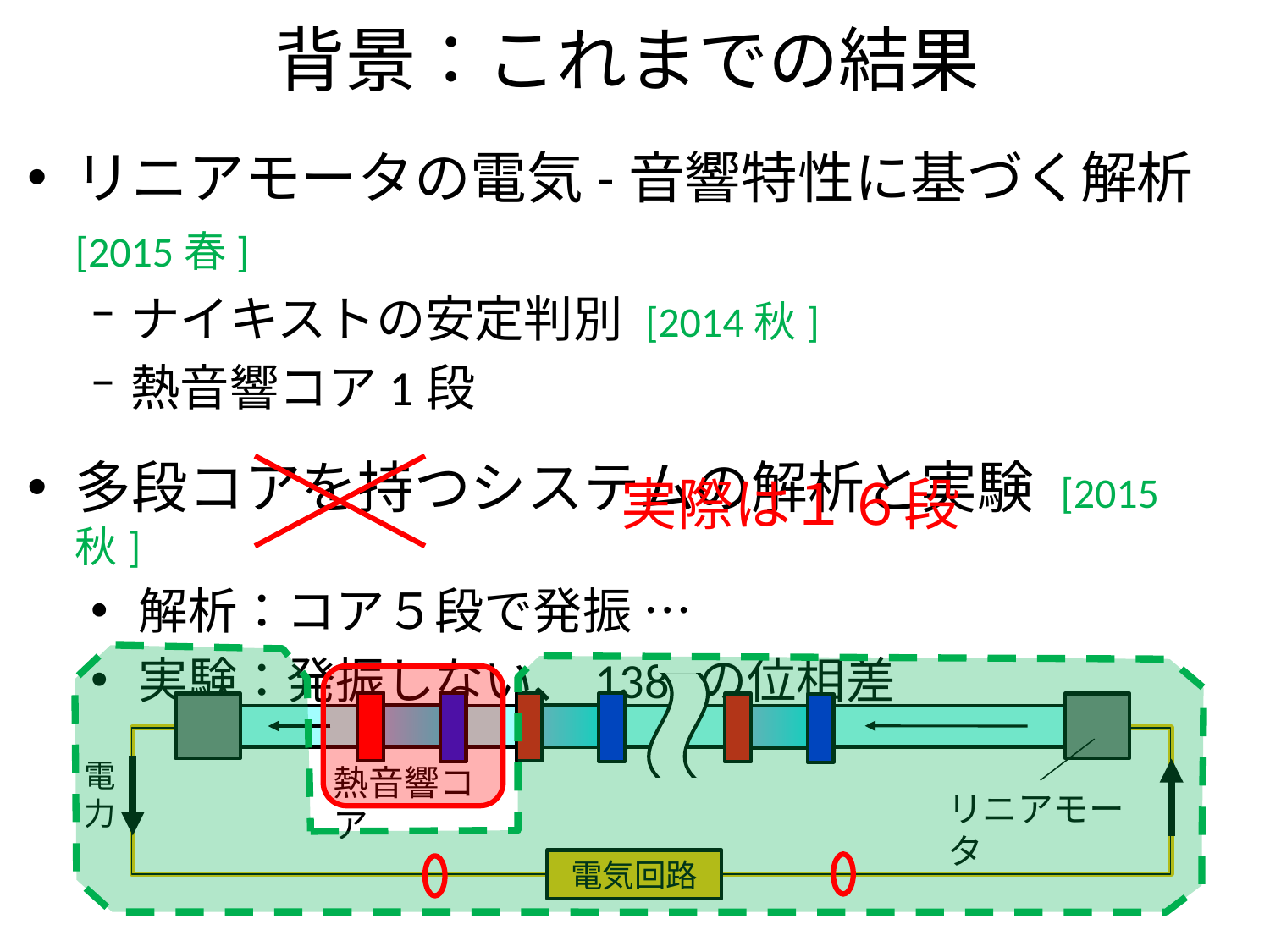

# 背景：これまでの結果
リニアモータの電気-音響特性に基づく解析 [2015春]
ナイキストの安定判別 [2014秋]
熱音響コア1段

多段コアを持つシステムの解析と実験 [2015秋]
解析：コア５段で発振 …
実験：発振しない、138°の位相差
実際は１６段

電
力
熱音響コア
リニアモータ
電気回路